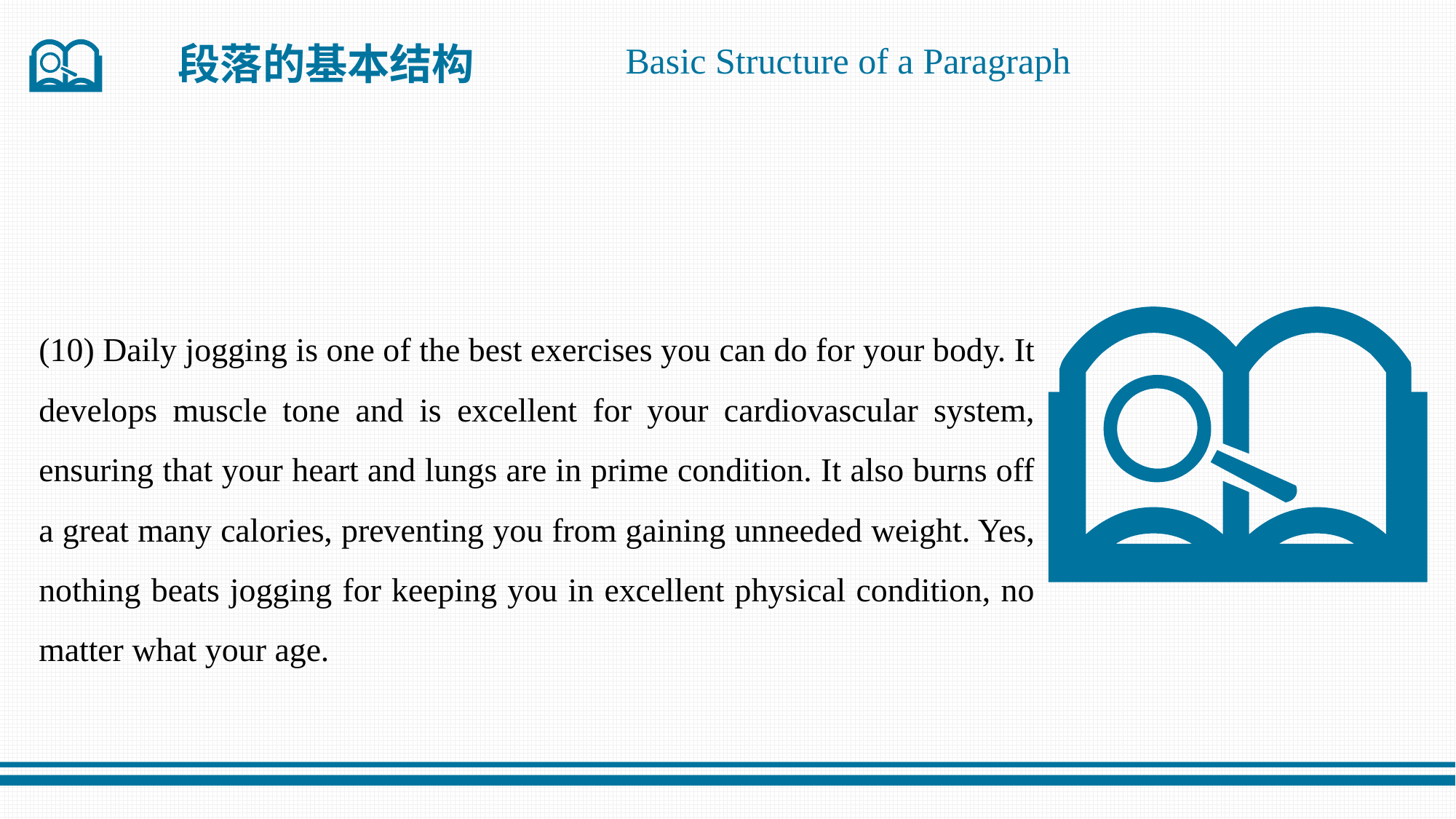

段落的基本结构
Basic Structure of a Paragraph
(10) Daily jogging is one of the best exercises you can do for your body. It develops muscle tone and is excellent for your cardiovascular system, ensuring that your heart and lungs are in prime condition. It also burns off a great many calories, preventing you from gaining unneeded weight. Yes, nothing beats jogging for keeping you in excellent physical condition, no matter what your age.